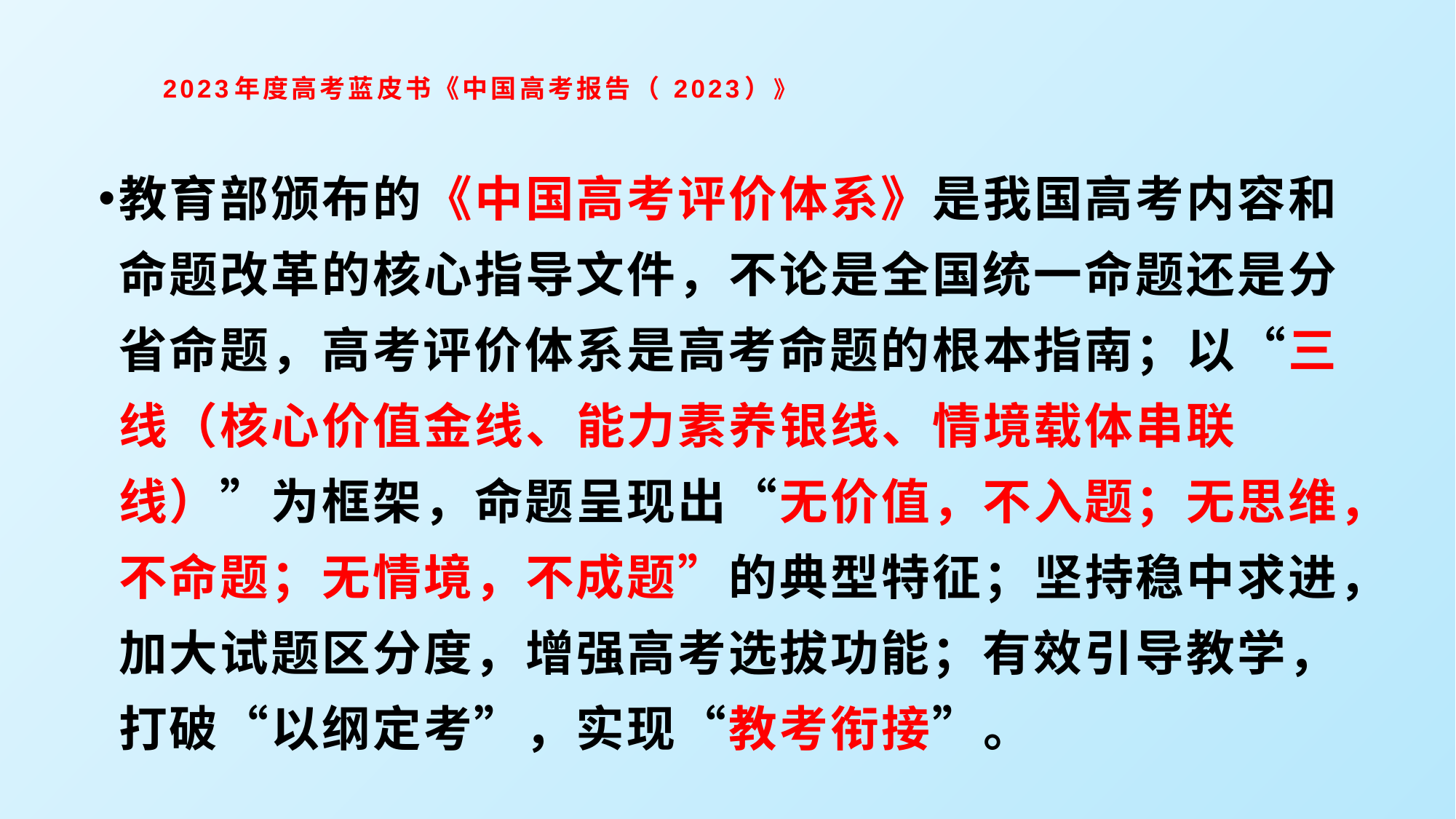

# 2023年度高考蓝皮书《中国高考报告（ 2023）》
教育部颁布的《中国高考评价体系》是我国高考内容和命题改革的核心指导文件，不论是全国统一命题还是分省命题，高考评价体系是高考命题的根本指南；以“三线（核心价值金线、能力素养银线、情境载体串联线）”为框架，命题呈现出“无价值，不入题；无思维，不命题；无情境，不成题”的典型特征；坚持稳中求进，加大试题区分度，增强高考选拔功能；有效引导教学，打破“以纲定考”，实现“教考衔接”。